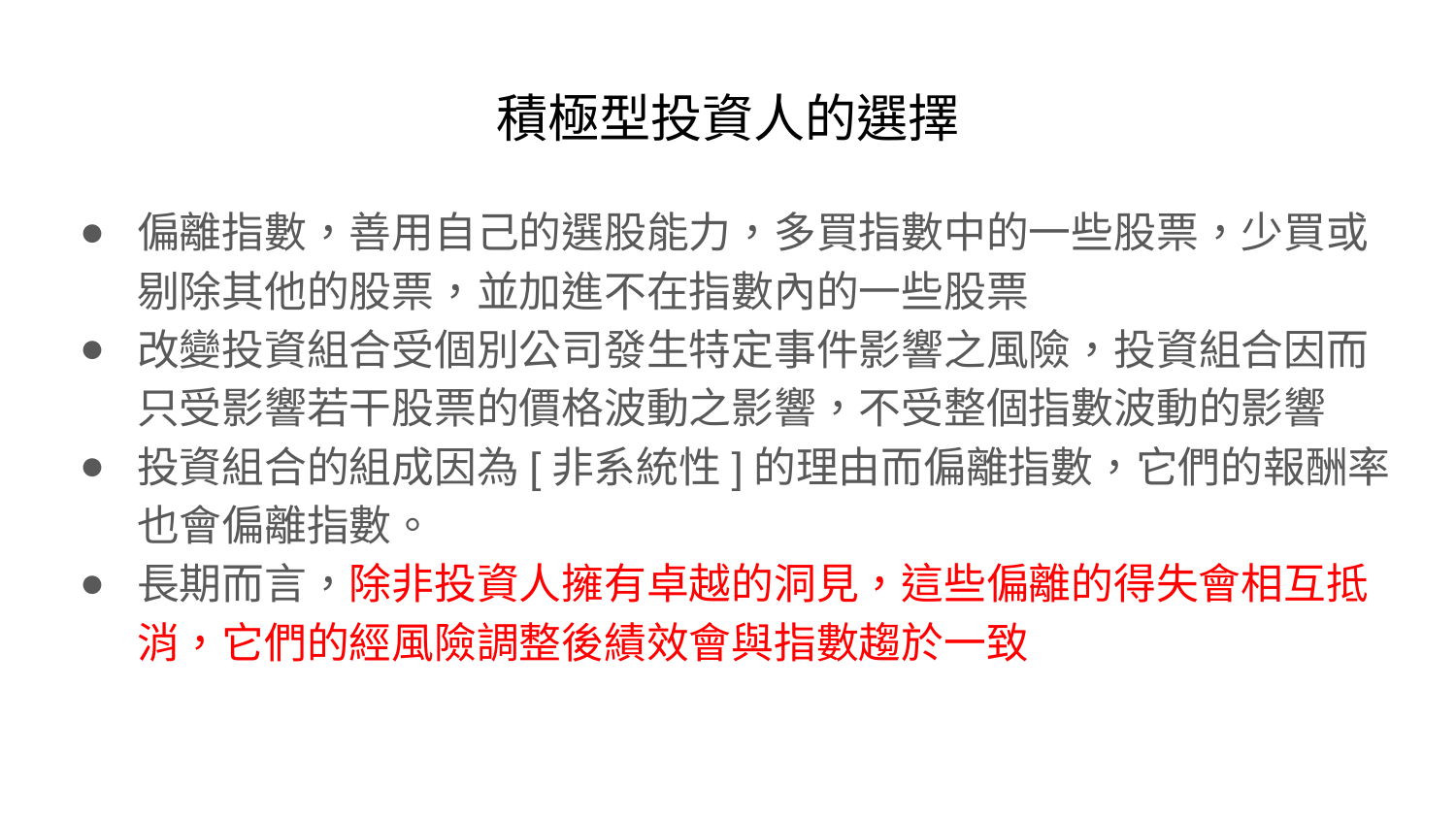

# 積極型投資人的選擇

偏離指數，善用自己的選股能力，多買指數中的一些股票，少買或剔除其他的股票，並加進不在指數內的一些股票
改變投資組合受個別公司發生特定事件影響之風險，投資組合因而只受影響若干股票的價格波動之影響，不受整個指數波動的影響
投資組合的組成因為[非系統性]的理由而偏離指數，它們的報酬率也會偏離指數。
長期而言，除非投資人擁有卓越的洞見，這些偏離的得失會相互抵消，它們的經風險調整後績效會與指數趨於一致